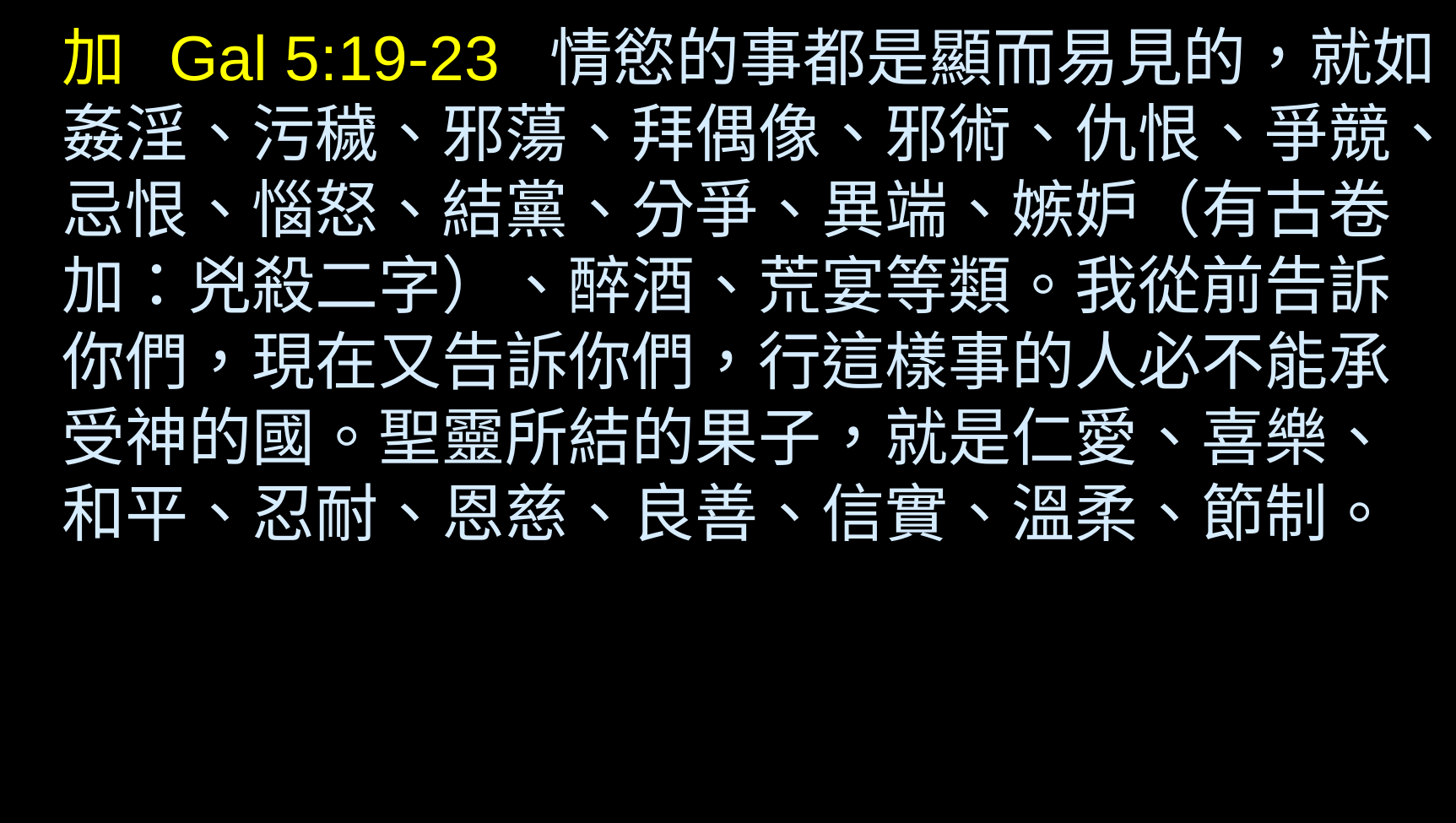

加  Gal 5:19-23  情慾的事都是顯而易見的，就如姦淫、污穢、邪蕩、拜偶像、邪術、仇恨、爭競、忌恨、惱怒、結黨、分爭、異端、嫉妒（有古卷加：兇殺二字）、醉酒、荒宴等類。我從前告訴你們，現在又告訴你們，行這樣事的人必不能承受神的國。聖靈所結的果子，就是仁愛、喜樂、和平、忍耐、恩慈、良善、信實、溫柔、節制。